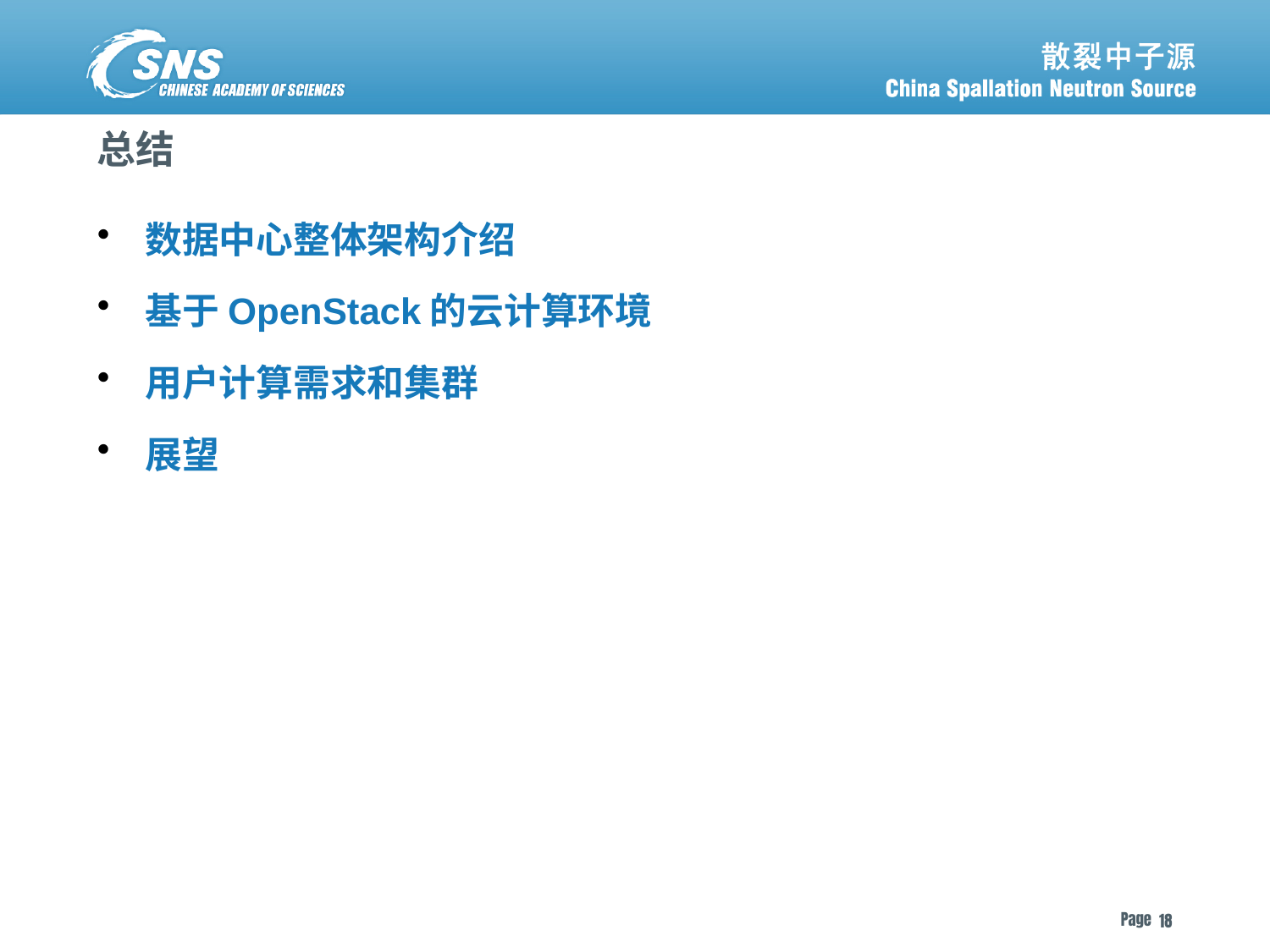

# 总结
数据中心整体架构介绍
基于OpenStack的云计算环境
用户计算需求和集群
展望
18